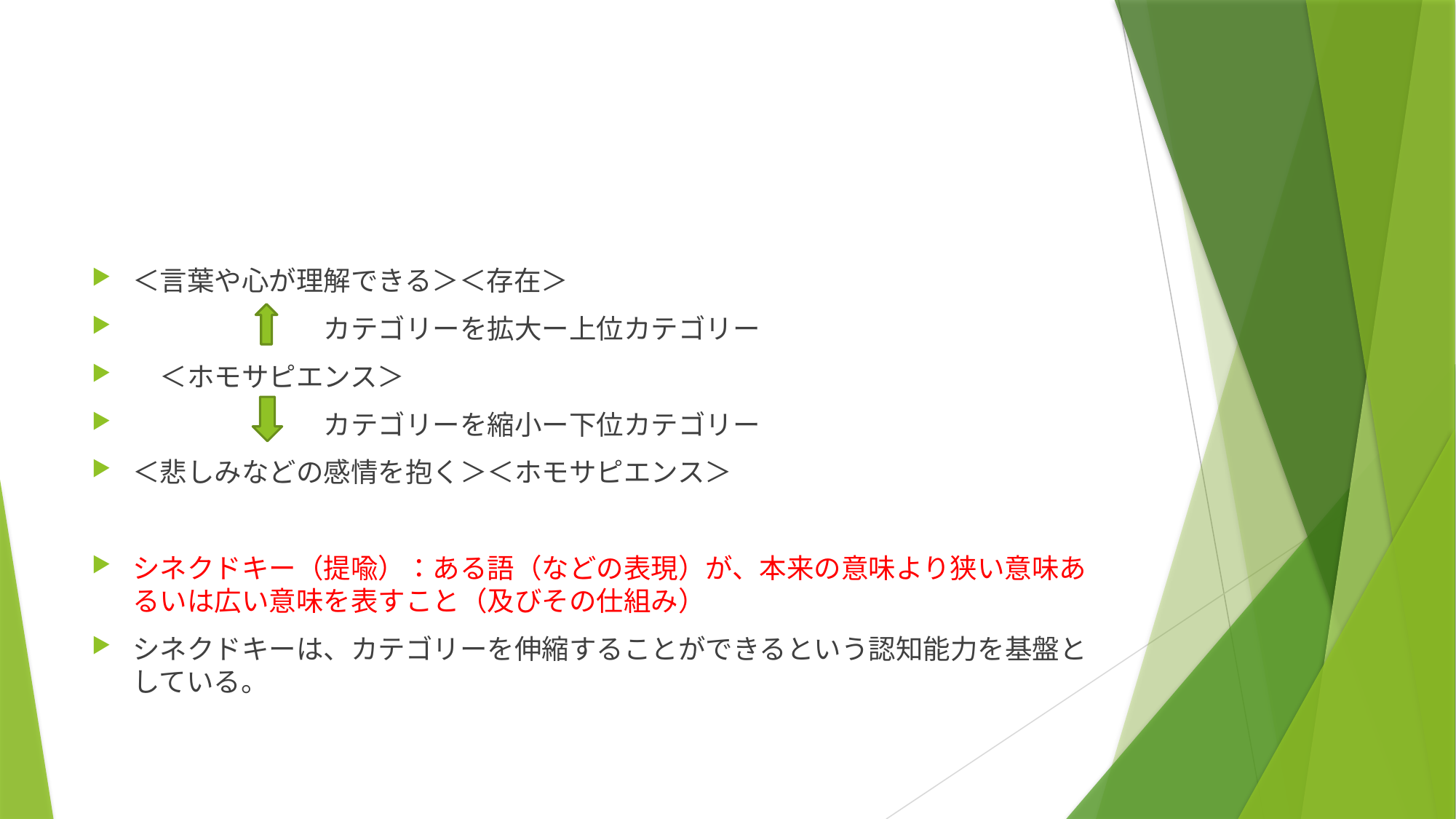

#
＜言葉や心が理解できる＞＜存在＞
　　　　　　　カテゴリーを拡大ー上位カテゴリー
　＜ホモサピエンス＞
　　　　　　　カテゴリーを縮小ー下位カテゴリー
＜悲しみなどの感情を抱く＞＜ホモサピエンス＞

シネクドキー（提喩）：ある語（などの表現）が、本来の意味より狭い意味あるいは広い意味を表すこと（及びその仕組み）
シネクドキーは、カテゴリーを伸縮することができるという認知能力を基盤としている。